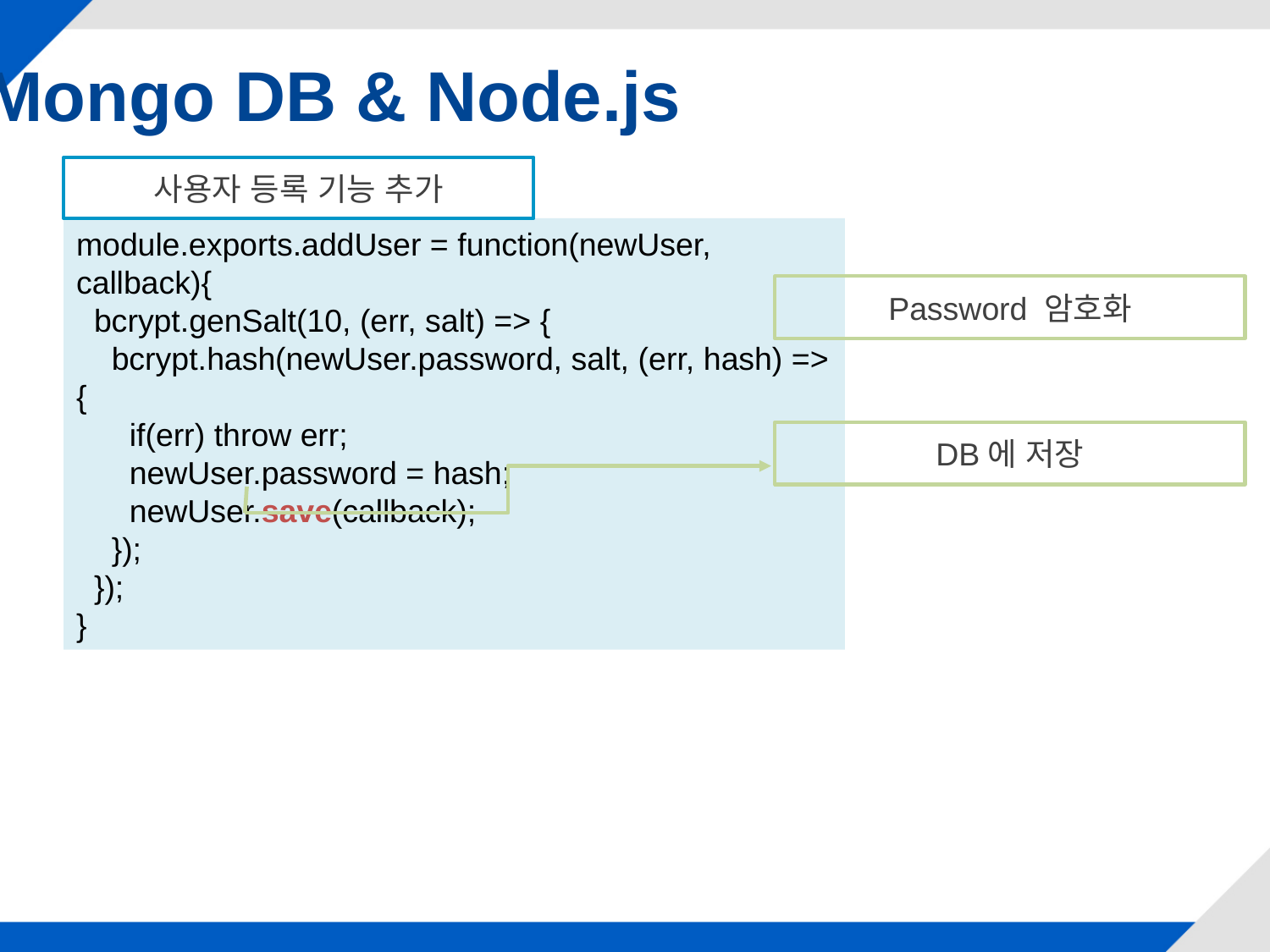

Mongo DB & Node.js

사용자 등록 기능 추가
module.exports.addUser = function(newUser, callback){
  bcrypt.genSalt(10, (err, salt) => {
    bcrypt.hash(newUser.password, salt, (err, hash) => {
      if(err) throw err;
      newUser.password = hash;
      newUser.save(callback);
    });
  });
}
Password 암호화
DB에 저장